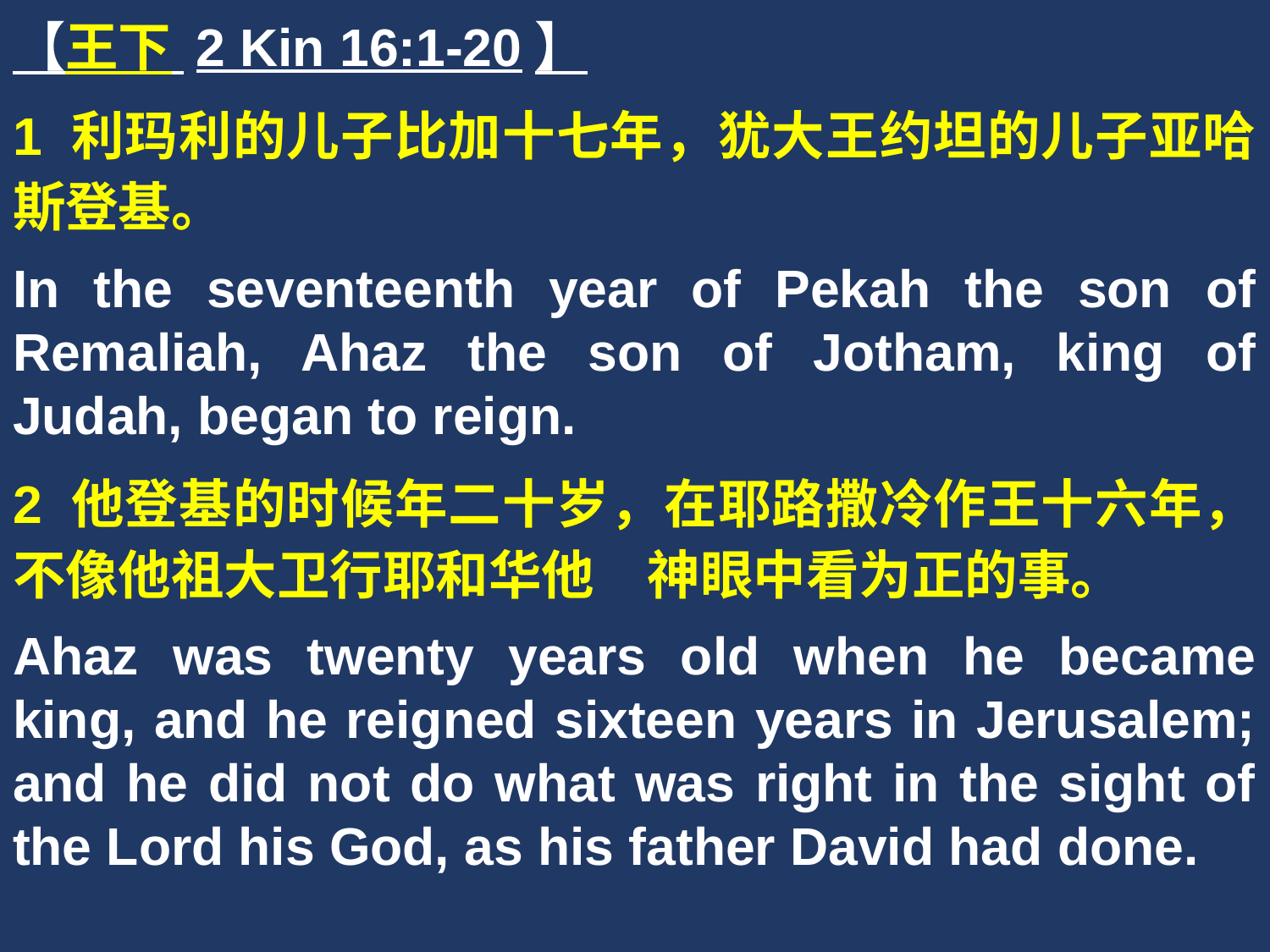

【王下 2 Kin 16:1-20】
1 利玛利的儿子比加十七年，犹大王约坦的儿子亚哈斯登基。
In the seventeenth year of Pekah the son of Remaliah, Ahaz the son of Jotham, king of Judah, began to reign.
2 他登基的时候年二十岁，在耶路撒冷作王十六年，不像他祖大卫行耶和华他　神眼中看为正的事。
Ahaz was twenty years old when he became king, and he reigned sixteen years in Jerusalem; and he did not do what was right in the sight of the Lord his God, as his father David had done.